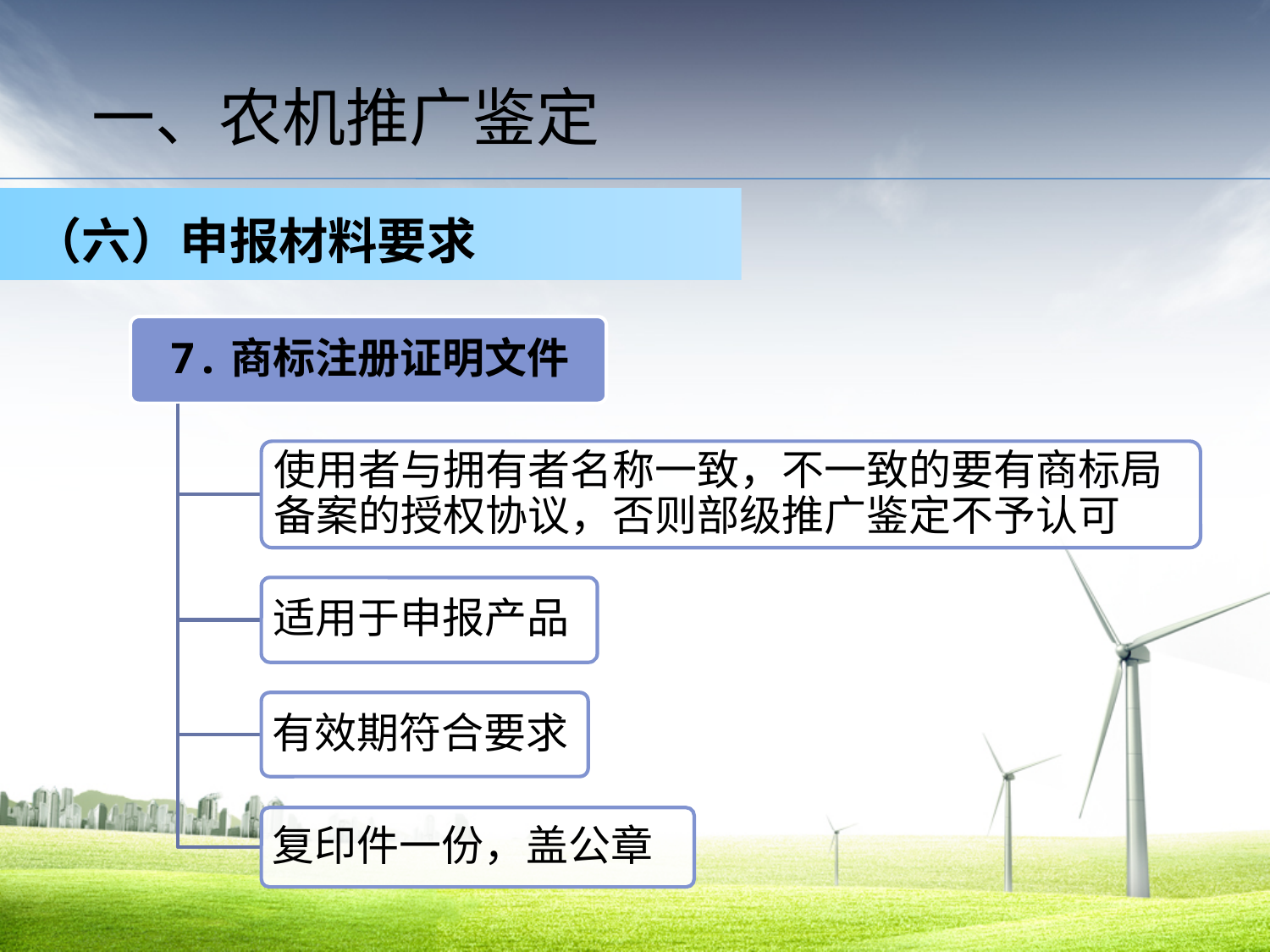

一、农机推广鉴定

（六）申报材料要求
7.商标注册证明文件
使用者与拥有者名称一致，不一致的要有商标局备案的授权协议，否则部级推广鉴定不予认可
适用于申报产品
有效期符合要求
复印件一份，盖公章